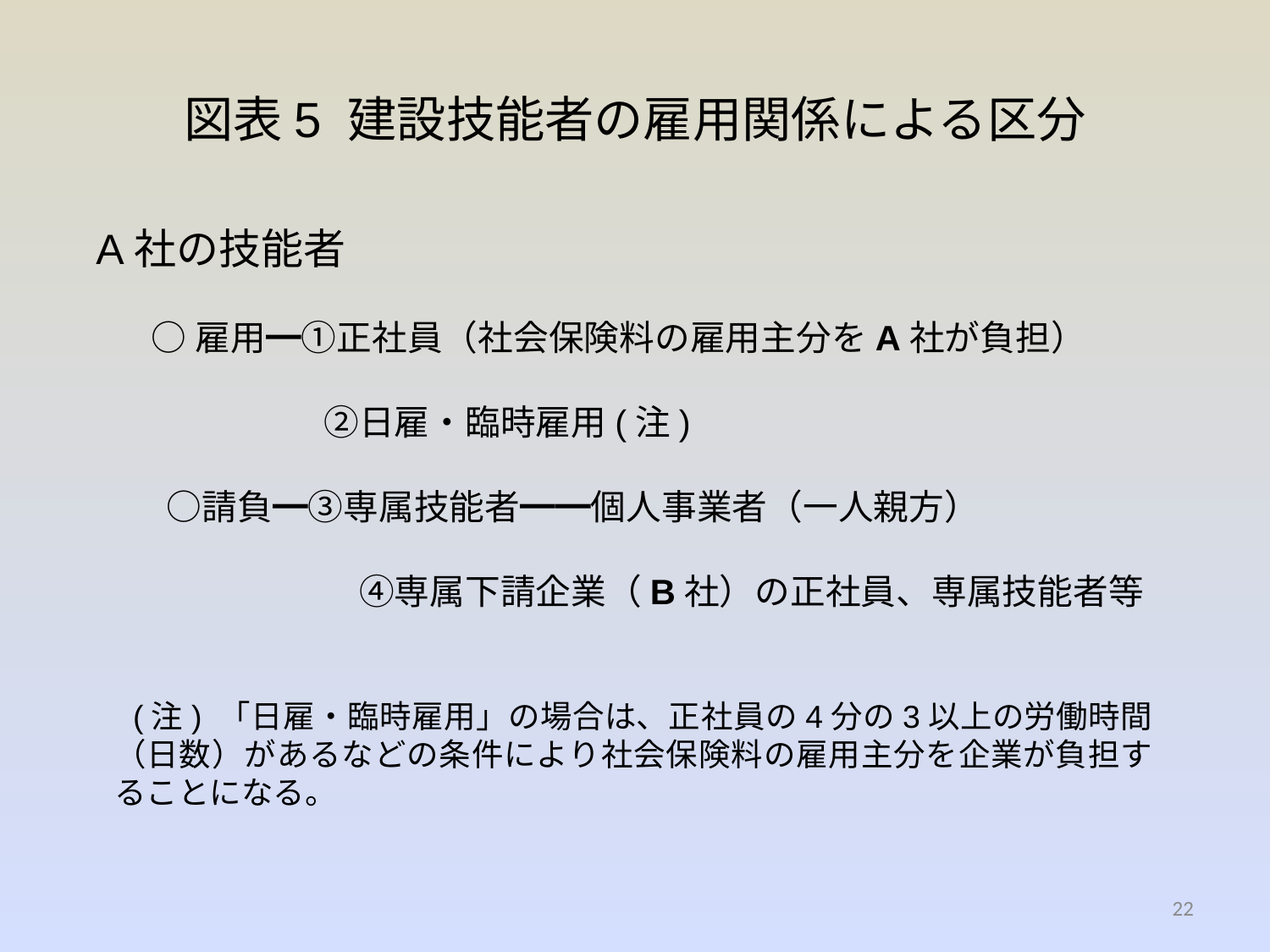

# 図表5 建設技能者の雇用関係による区分
A社の技能者

○雇用━①正社員（社会保険料の雇用主分をA社が負担）

　　　　　 　 ②日雇・臨時雇用(注)

　　○請負━③専属技能者━━個人事業者（一人親方）

　　　　　　　  ④専属下請企業（B社）の正社員、専属技能者等

(注) 「日雇・臨時雇用」の場合は、正社員の4分の3以上の労働時間（日数）があるなどの条件により社会保険料の雇用主分を企業が負担することになる。
22